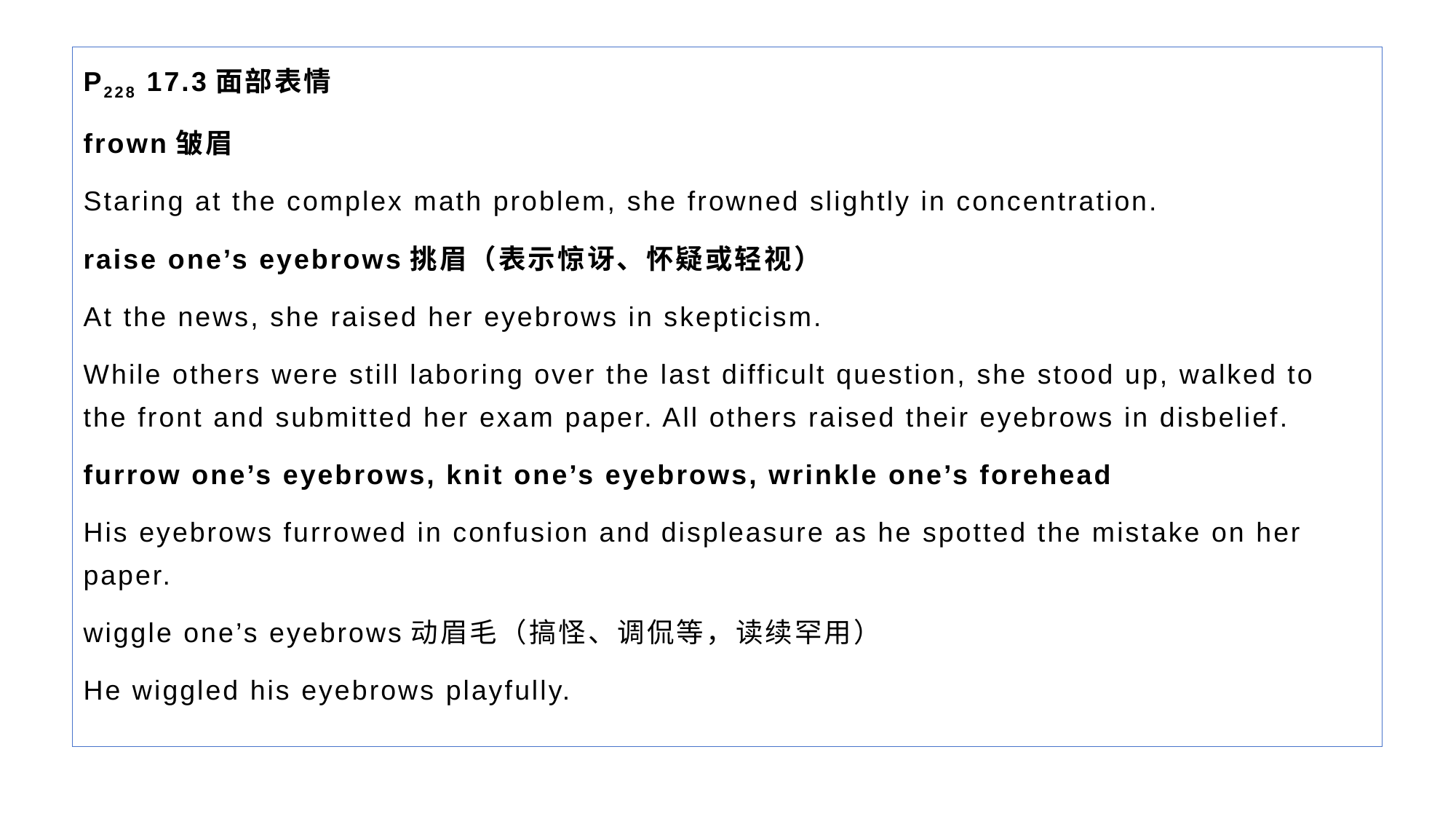

P228 17.3面部表情
frown皱眉
Staring at the complex math problem, she frowned slightly in concentration.
raise one’s eyebrows挑眉（表示惊讶、怀疑或轻视）
At the news, she raised her eyebrows in skepticism.
While others were still laboring over the last difficult question, she stood up, walked to the front and submitted her exam paper. All others raised their eyebrows in disbelief.
furrow one’s eyebrows, knit one’s eyebrows, wrinkle one’s forehead
His eyebrows furrowed in confusion and displeasure as he spotted the mistake on her paper.
wiggle one’s eyebrows动眉毛（搞怪、调侃等，读续罕用）
He wiggled his eyebrows playfully.